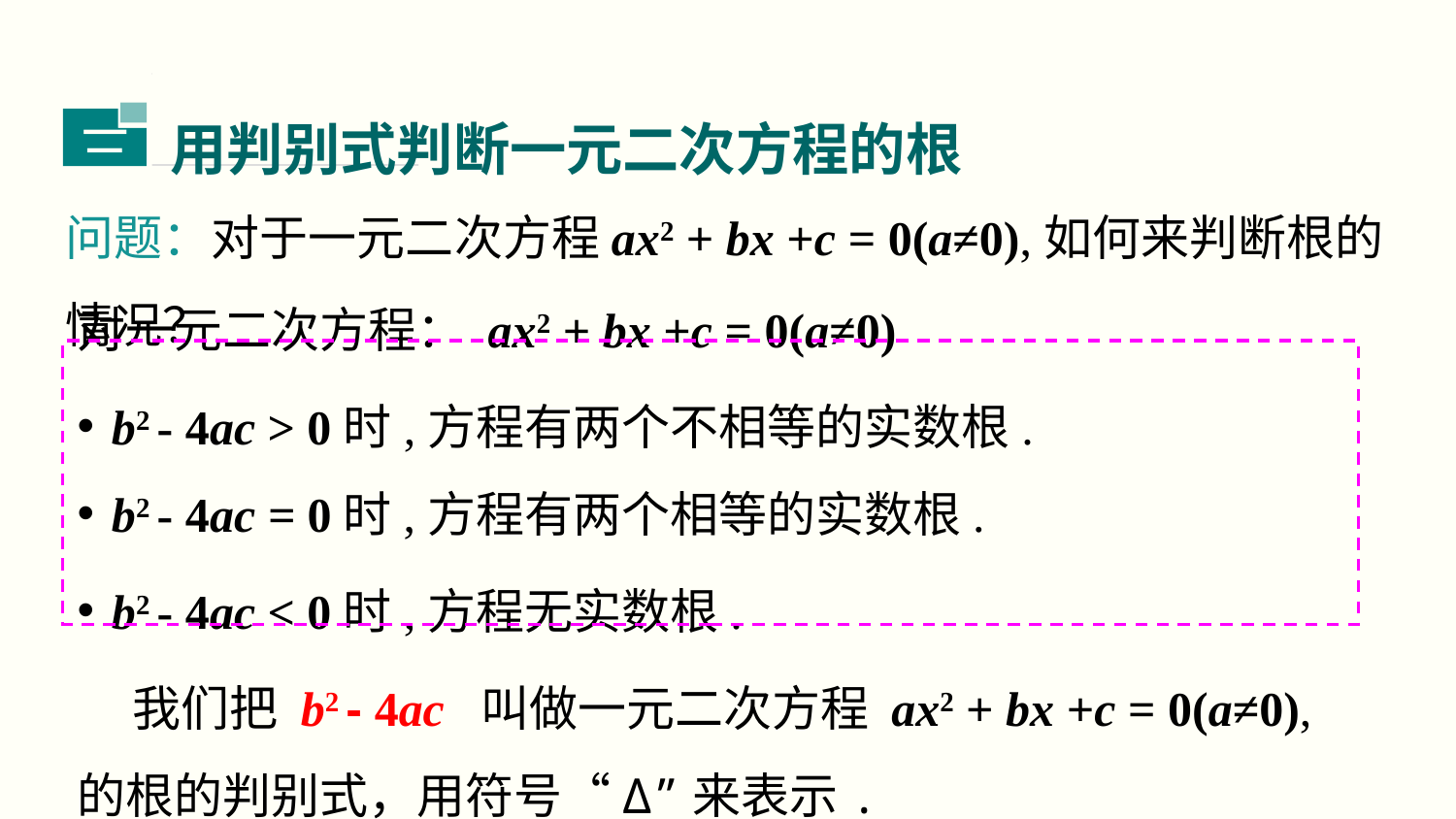

用判别式判断一元二次方程的根
三

问题：对于一元二次方程ax2 + bx +c = 0(a≠0),如何来判断根的情况？
对一元二次方程： ax2 + bx +c = 0(a≠0)
b2 - 4ac > 0时,方程有两个不相等的实数根.
b2 - 4ac = 0时,方程有两个相等的实数根.
b2 - 4ac < 0时,方程无实数根.
    我们把 b2 - 4ac  叫做一元二次方程 ax2 + bx +c = 0(a≠0), 的根的判别式，用符号“Δ”来表示.